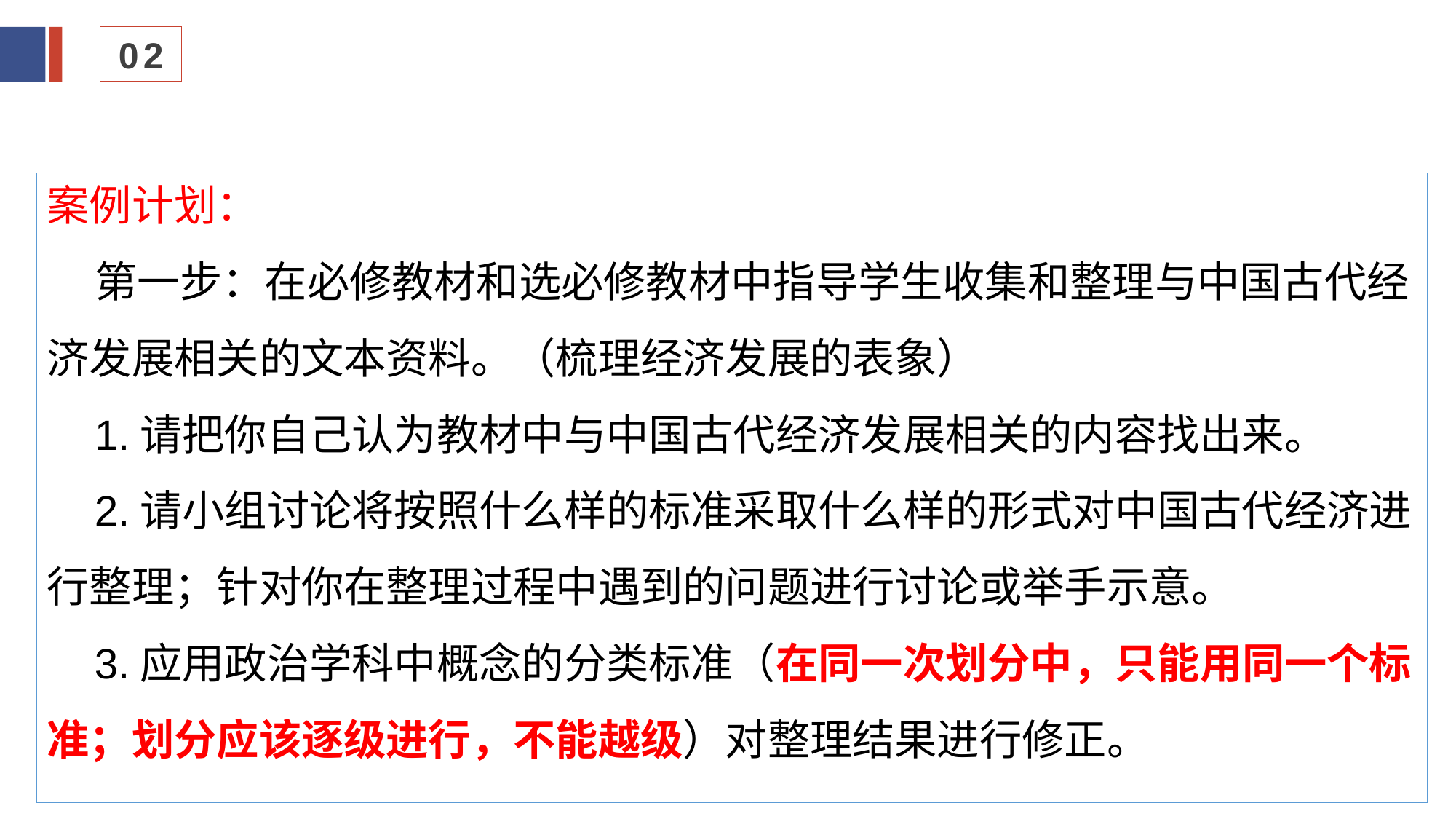

02

案例计划：
    第一步：在必修教材和选必修教材中指导学生收集和整理与中国古代经济发展相关的文本资料。（梳理经济发展的表象）
    1.请把你自己认为教材中与中国古代经济发展相关的内容找出来。
    2.请小组讨论将按照什么样的标准采取什么样的形式对中国古代经济进行整理；针对你在整理过程中遇到的问题进行讨论或举手示意。
    3.应用政治学科中概念的分类标准（在同一次划分中，只能用同一个标准；划分应该逐级进行，不能越级）对整理结果进行修正。